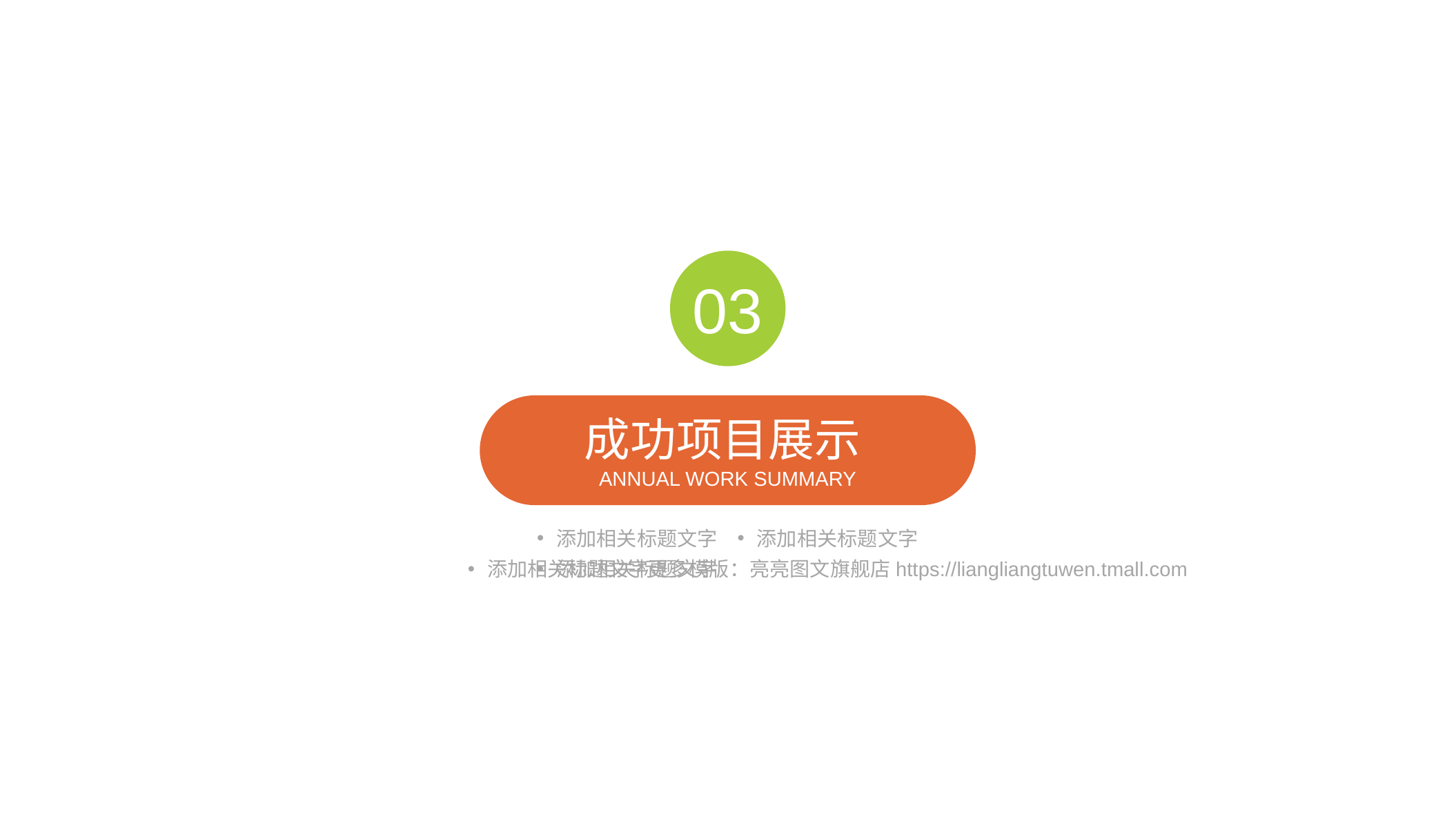

03

成功项目展示ANNUAL WORK SUMMARY
添加相关标题文字
添加相关标题文字
添加相关标题文字更多模版：亮亮图文旗舰店https://liangliangtuwen.tmall.com
添加相关标题文字